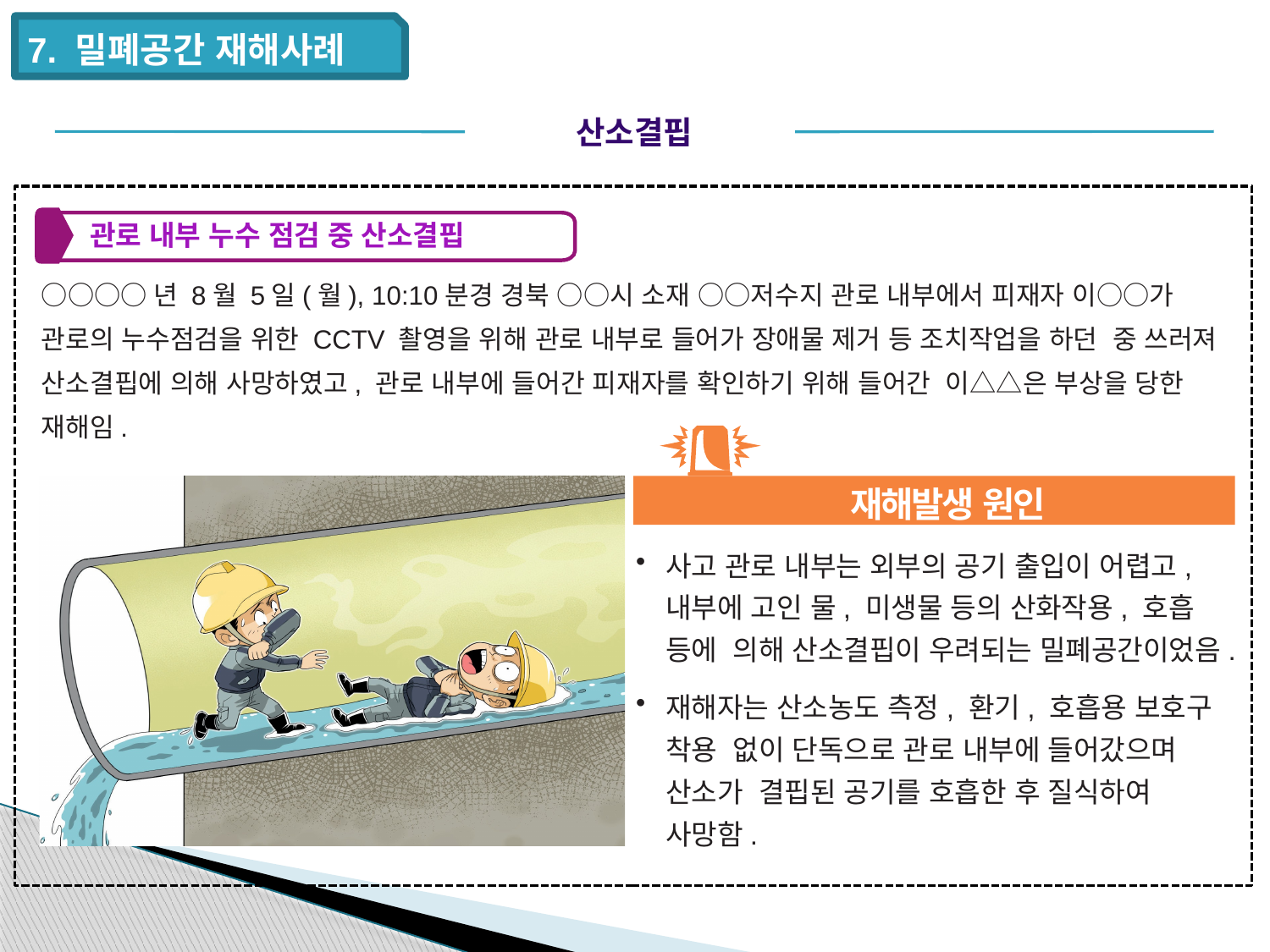

7. 밀폐공간 재해사례
산소결핍

관로 내부 누수 점검 중 산소결핍

○○○○년 8월 5일(월), 10:10분경 경북 ○○시 소재 ○○저수지 관로 내부에서 피재자 이○○가  관로의 누수점검을 위한 CCTV 촬영을 위해 관로 내부로 들어가 장애물 제거 등 조치작업을 하던  중 쓰러져 산소결핍에 의해 사망하였고, 관로 내부에 들어간 피재자를 확인하기 위해 들어간  이△△은 부상을 당한 재해임.

재해발생 원인
사고 관로 내부는 외부의 공기 출입이 어렵고,  내부에 고인 물, 미생물 등의 산화작용, 호흡 등에  의해 산소결핍이 우려되는 밀폐공간이었음.
재해자는 산소농도 측정, 환기, 호흡용 보호구 착용  없이 단독으로 관로 내부에 들어갔으며 산소가  결핍된 공기를 호흡한 후 질식하여 사망함.